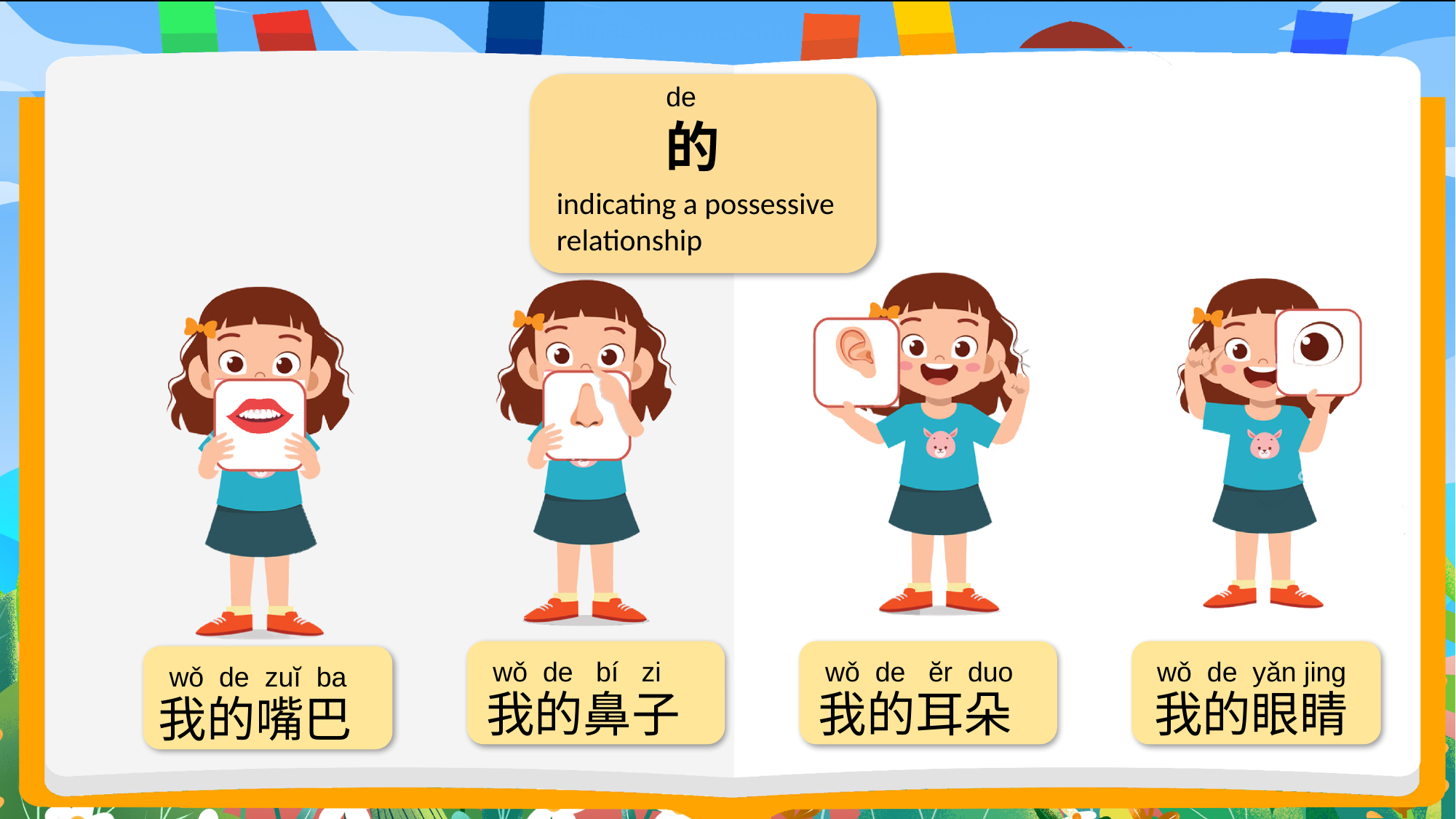

chineseteacheremily

de
的
indicating a possessive
relationship
  wǒ  de   bí   zi
我的鼻子

  wǒ  de   ĕr  duo
我的耳朵

 wǒ  de  yǎn jing
我的眼睛

  wǒ  de  zuĭ  ba
我的嘴巴